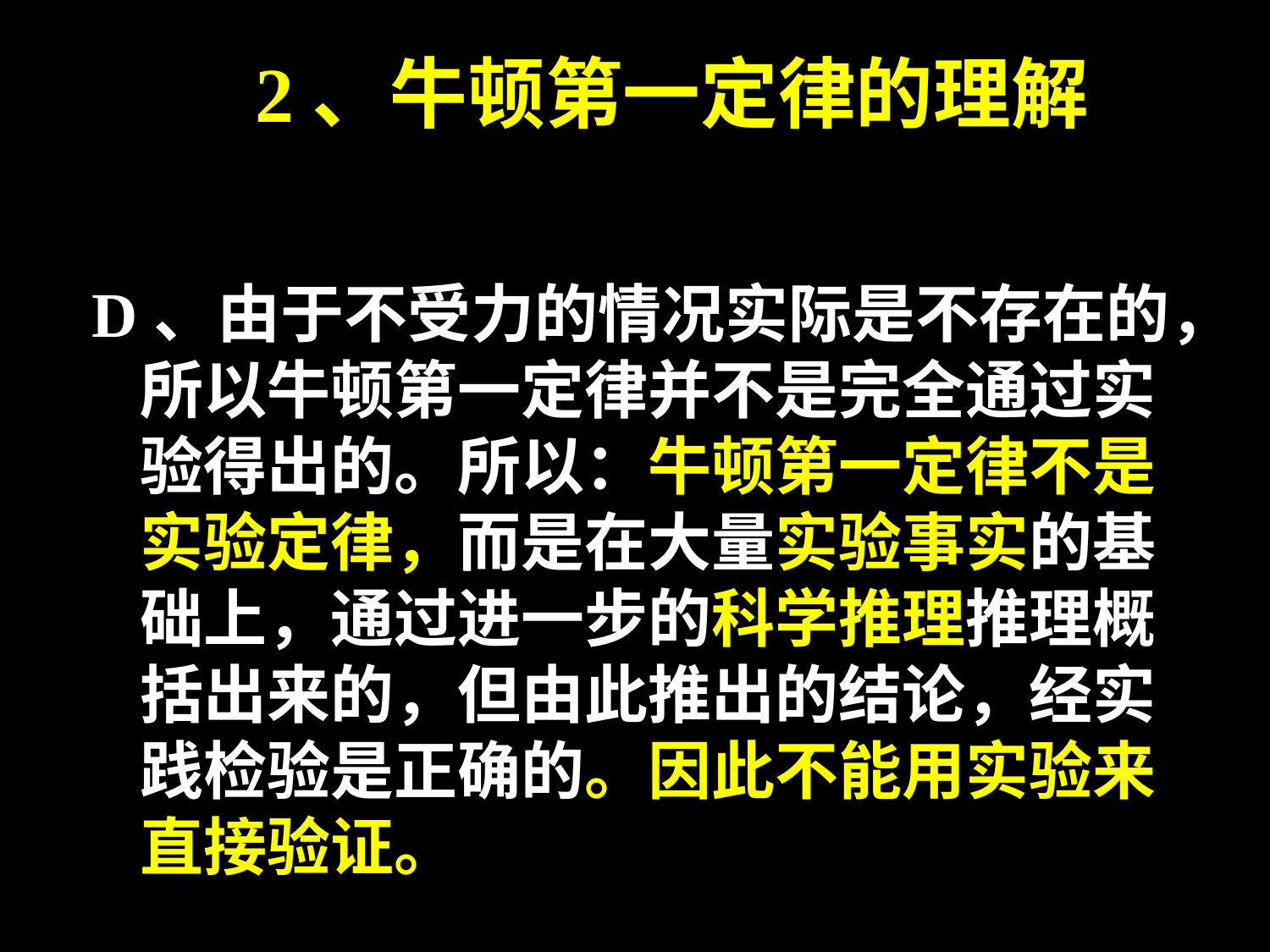

# 2、牛顿第一定律的理解
D、由于不受力的情况实际是不存在的，所以牛顿第一定律并不是完全通过实验得出的。所以：牛顿第一定律不是实验定律，而是在大量实验事实的基础上，通过进一步的科学推理推理概括出来的，但由此推出的结论，经实践检验是正确的。因此不能用实验来直接验证。